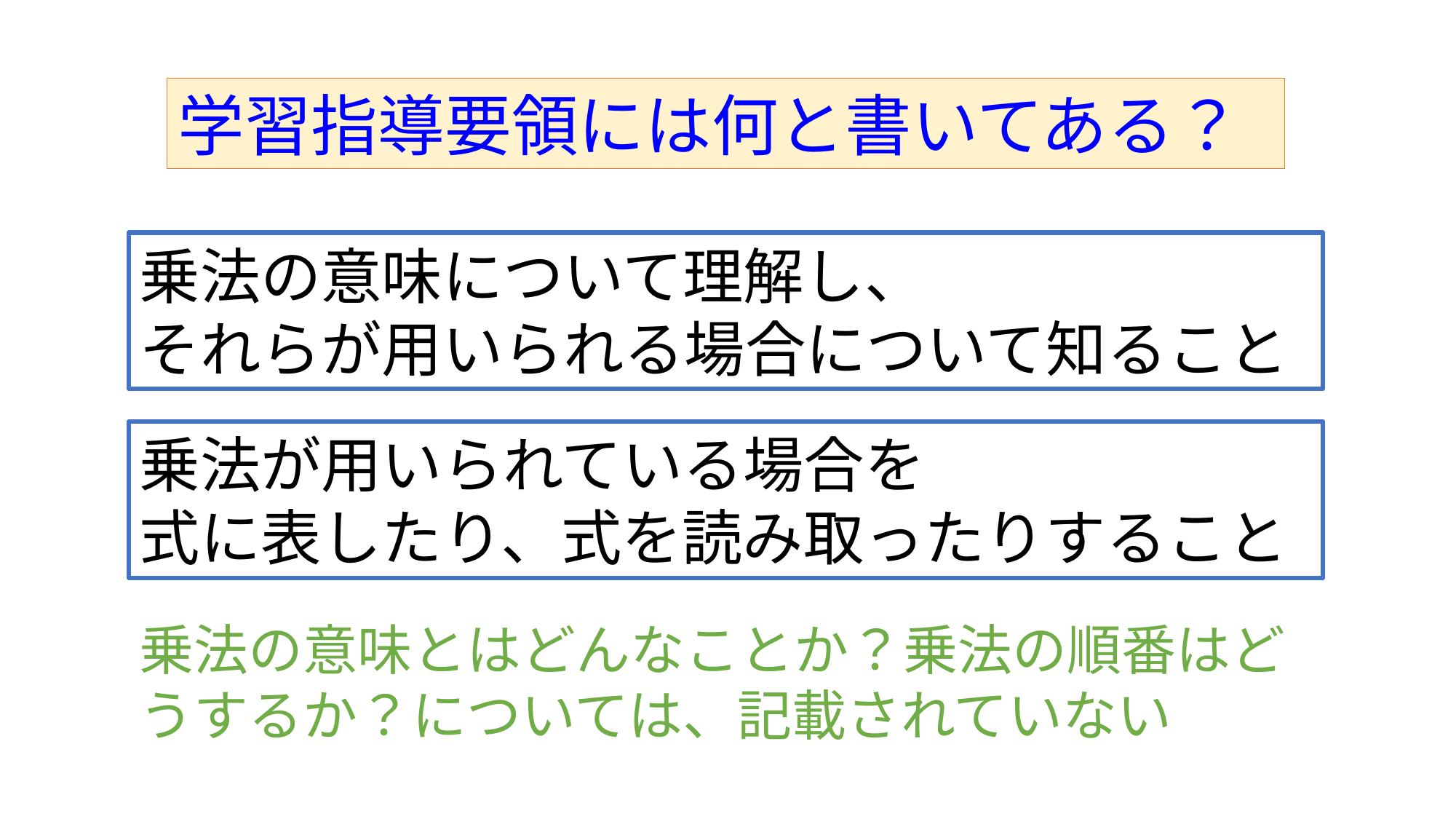

学習指導要領には何と書いてある？
乗法の意味について理解し、
それらが用いられる場合について知ること
乗法が用いられている場合を
式に表したり、式を読み取ったりすること
乗法の意味とはどんなことか？乗法の順番はどうするか？については、記載されていない